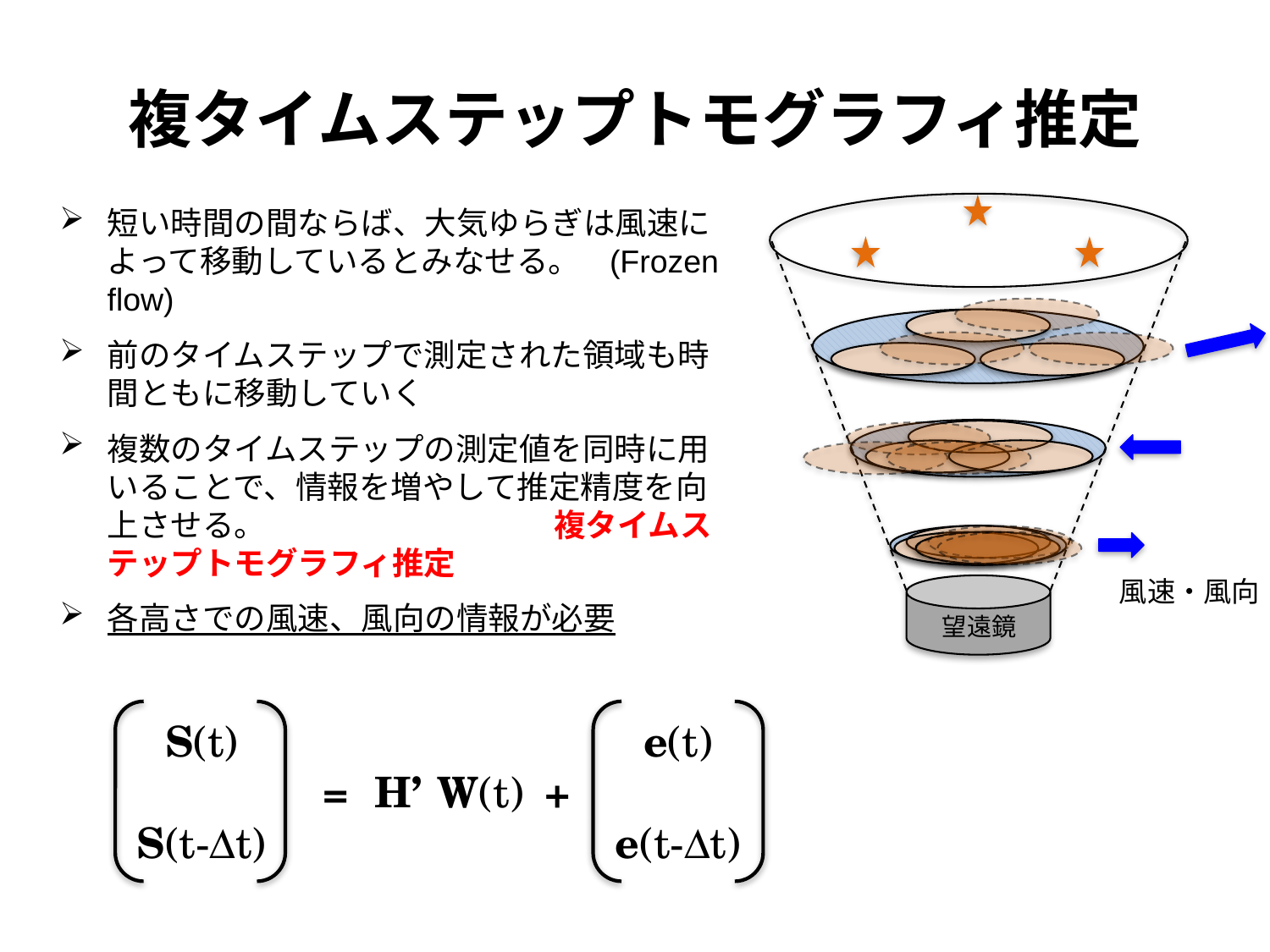

# 複タイムステップトモグラフィ推定

短い時間の間ならば、大気ゆらぎは風速によって移動しているとみなせる。   (Frozen flow)
前のタイムステップで測定された領域も時間ともに移動していく
複数のタイムステップの測定値を同時に用いることで、情報を増やして推定精度を向上させる。                                        複タイムステップトモグラフィ推定
各高さでの風速、風向の情報が必要

風速・風向
望遠鏡

S(t)

S(t-Δt)
e(t)

e(t-Δt)
=
H’
W(t)
+